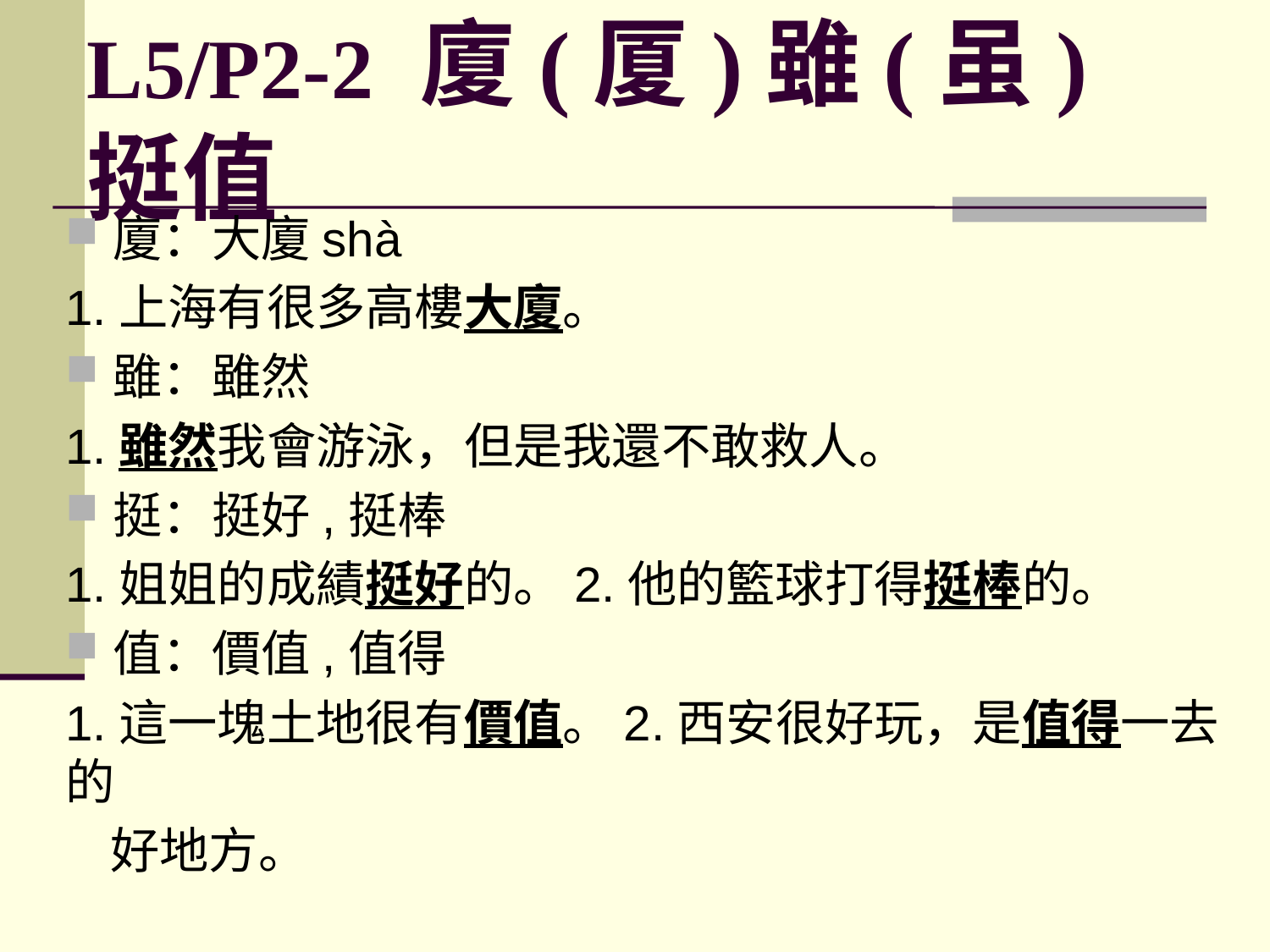

# L5/P2-2 廈(厦)雖(虽)挺值
廈：大廈shà
1.上海有很多高樓大廈。
雖：雖然
1.雖然我會游泳，但是我還不敢救人。
挺：挺好,挺棒
1.姐姐的成績挺好的。2.他的籃球打得挺棒的。
值：價值,值得
1.這一塊土地很有價值。2.西安很好玩，是值得一去的
   好地方。